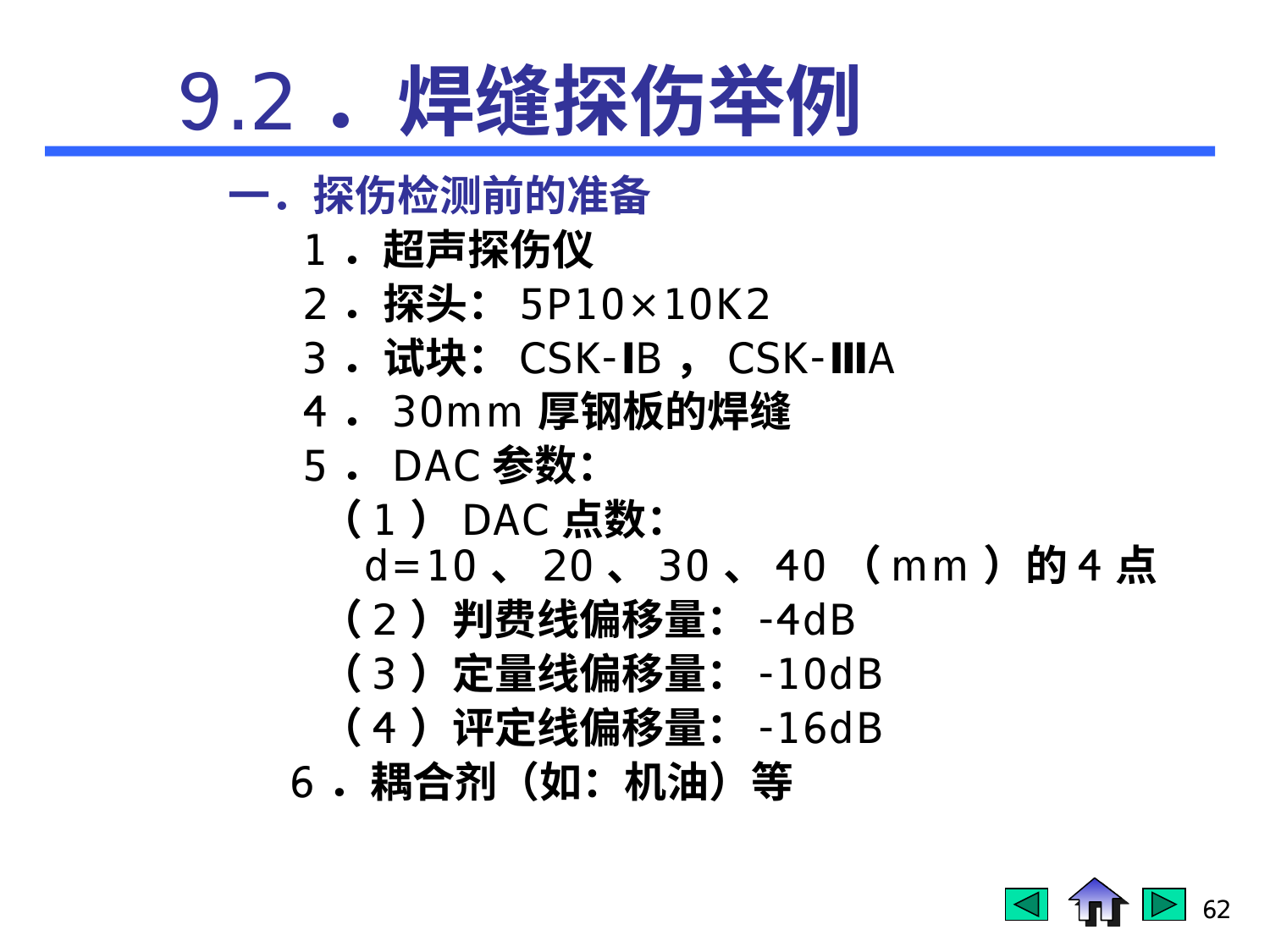

# 9.2．焊缝探伤举例
一．探伤检测前的准备
 1．超声探伤仪
 2．探头：5P10×10K2
 3．试块：CSK-ⅠB，CSK-ⅢA
 4．30mm厚钢板的焊缝
 5．DAC参数：
  （1）DAC点数：d=10、20、30、40（mm）的4点
  （2）判费线偏移量：-4dB
  （3）定量线偏移量：-10dB
  （4）评定线偏移量：-16dB
6．耦合剂（如：机油）等
62